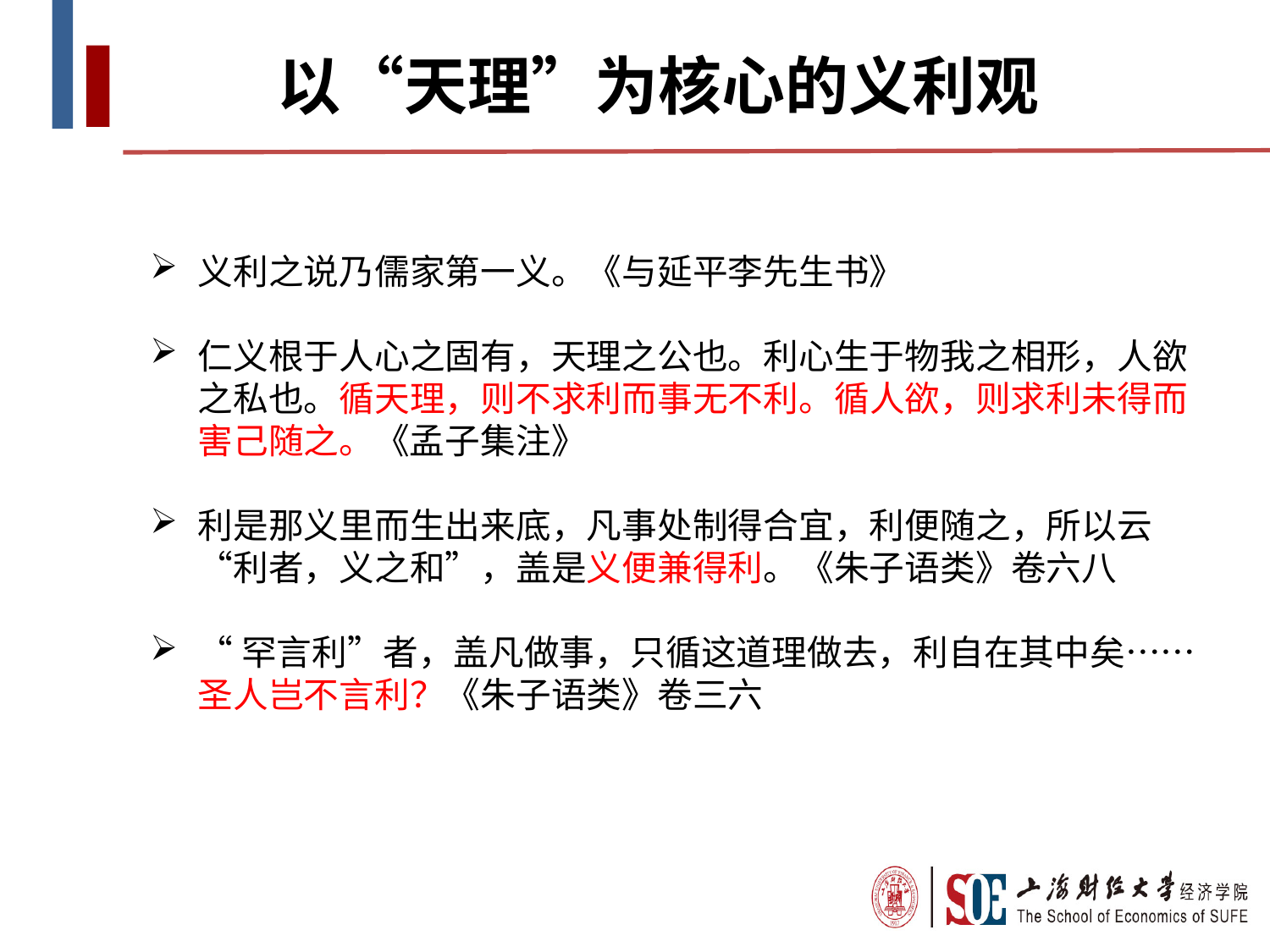

以“天理”为核心的义利观

义利之说乃儒家第一义。《与延平李先生书》

仁义根于人心之固有，天理之公也。利心生于物我之相形，人欲之私也。循天理，则不求利而事无不利。循人欲，则求利未得而害己随之。《孟子集注》

利是那义里而生出来底，凡事处制得合宜，利便随之，所以云“利者，义之和”，盖是义便兼得利。《朱子语类》卷六八

“罕言利”者，盖凡做事，只循这道理做去，利自在其中矣……圣人岂不言利？《朱子语类》卷三六